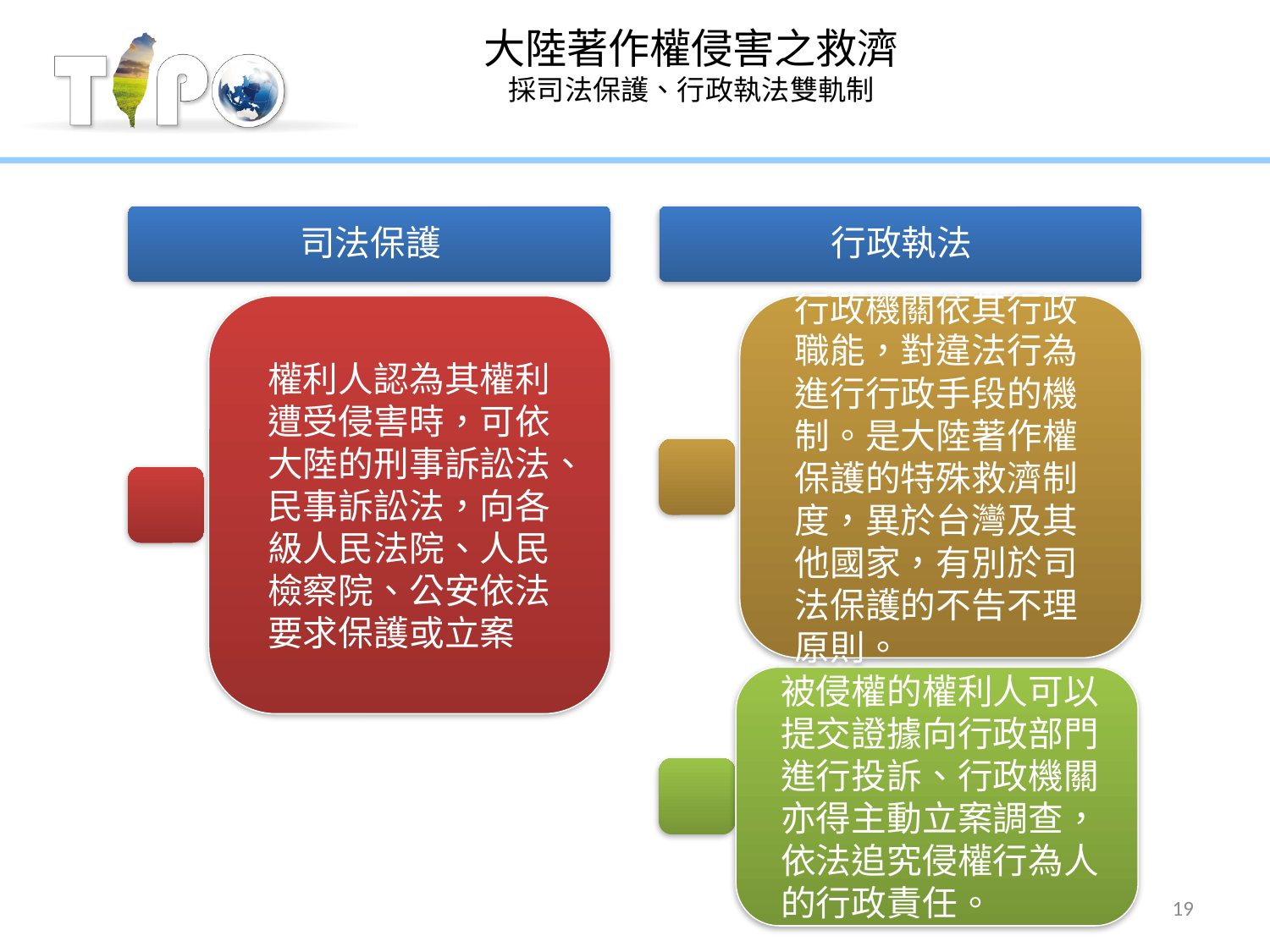

# 大陸著作權侵害之救濟 採司法保護、行政執法雙軌制
司法保護
權利人認為其權利遭受侵害時，可依大陸的刑事訴訟法、民事訴訟法，向各級人民法院、人民檢察院、公安依法要求保護或立案
行政執法
行政機關依其行政職能，對違法行為進行行政手段的機制。是大陸著作權保護的特殊救濟制度，異於台灣及其他國家，有別於司法保護的不告不理原則。
被侵權的權利人可以提交證據向行政部門進行投訴、行政機關亦得主動立案調查，依法追究侵權行為人的行政責任。
19